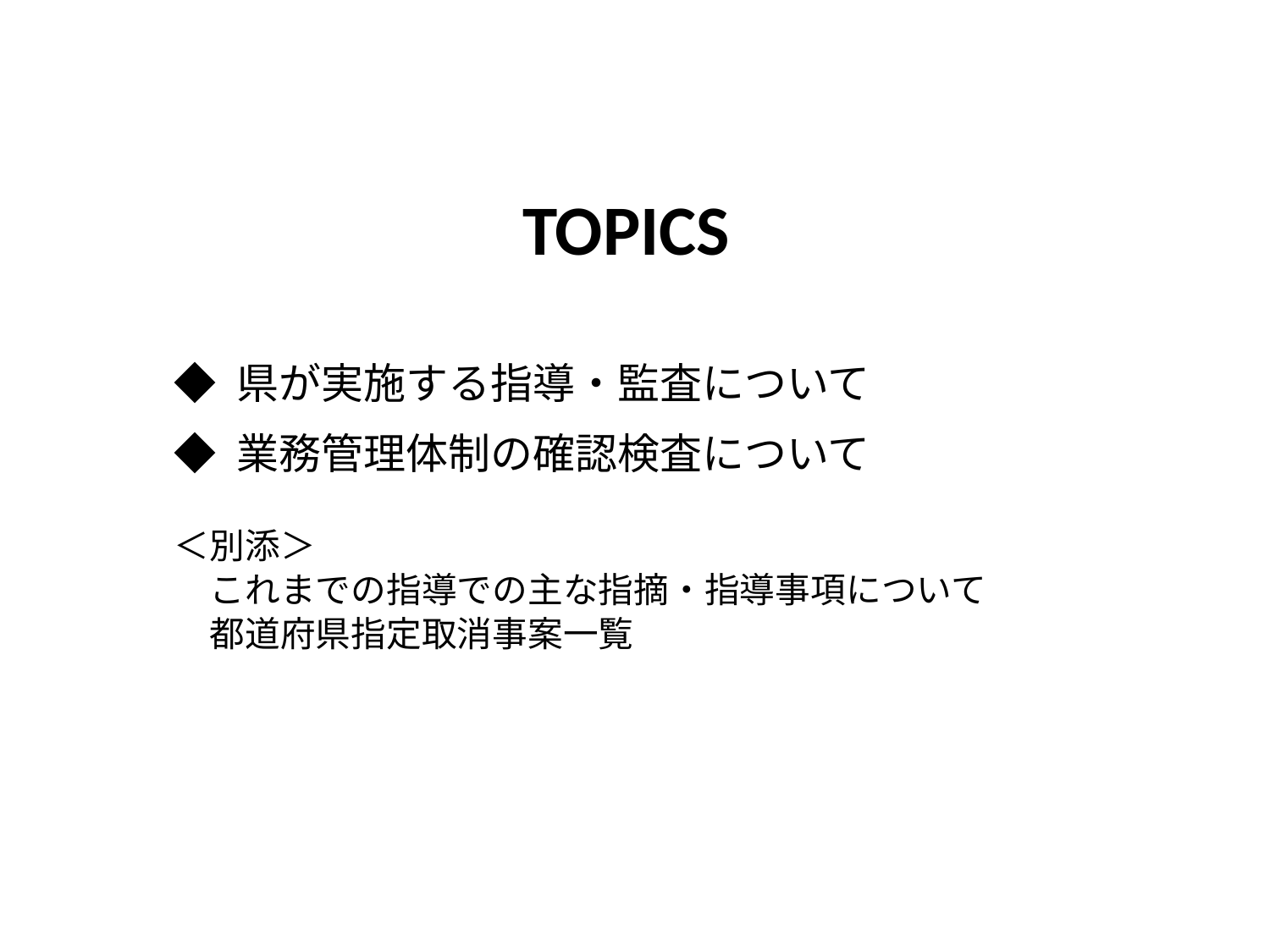

TOPICS
◆ 県が実施する指導・監査について
◆ 業務管理体制の確認検査について

＜別添＞
　これまでの指導での主な指摘・指導事項について
　都道府県指定取消事案一覧